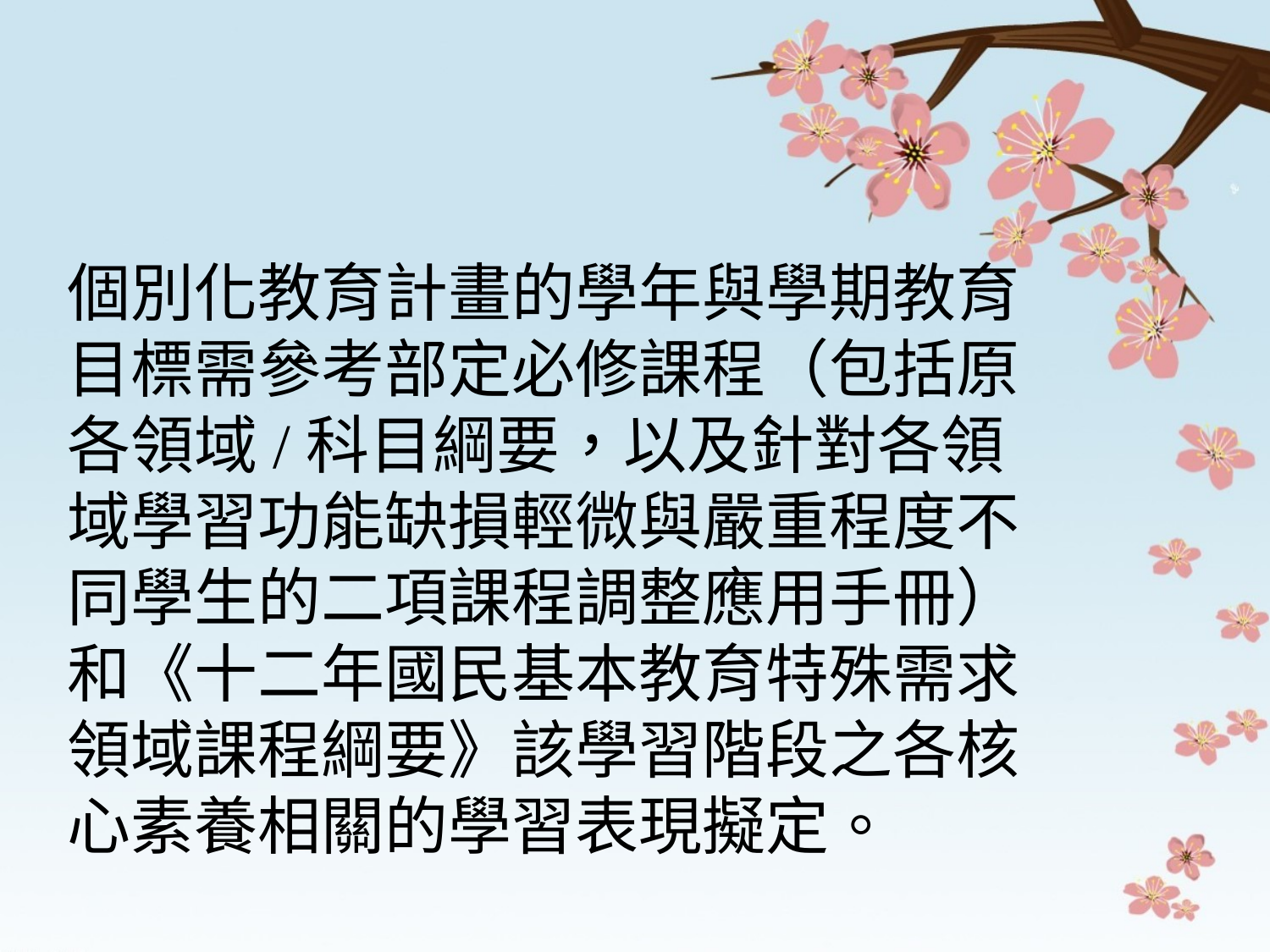

個別化教育計畫的學年與學期教育目標需參考部定必修課程（包括原各領域/科目綱要，以及針對各領域學習功能缺損輕微與嚴重程度不同學生的二項課程調整應用手冊）和《十二年國民基本教育特殊需求領域課程綱要》該學習階段之各核心素養相關的學習表現擬定。